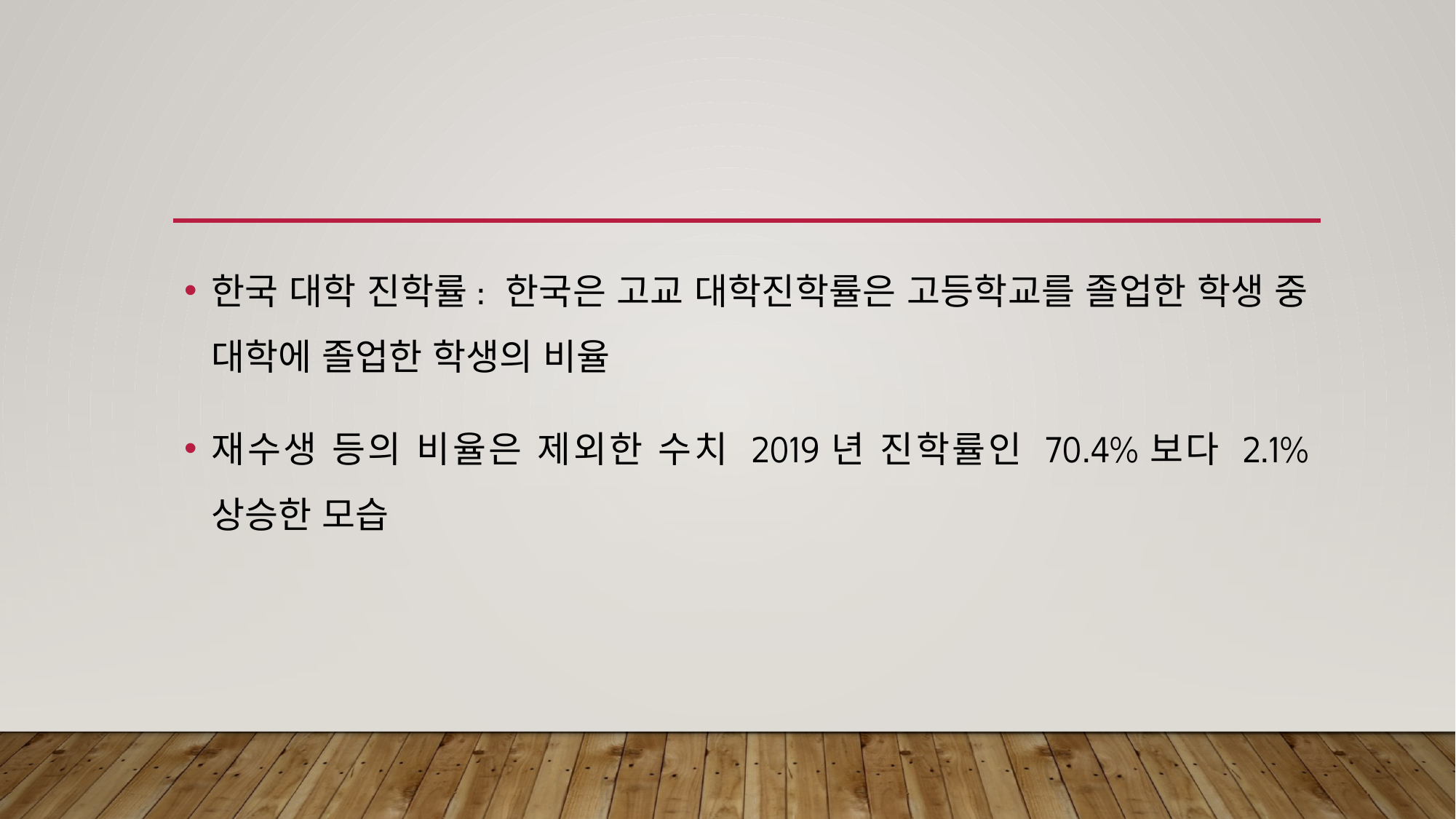

한국 대학 진학률: 한국은 고교 대학진학률은 고등학교를 졸업한 학생 중 대학에 졸업한 학생의 비율
재수생 등의 비율은 제외한 수치 2019년 진학률인 70.4%보다 2.1% 상승한 모습